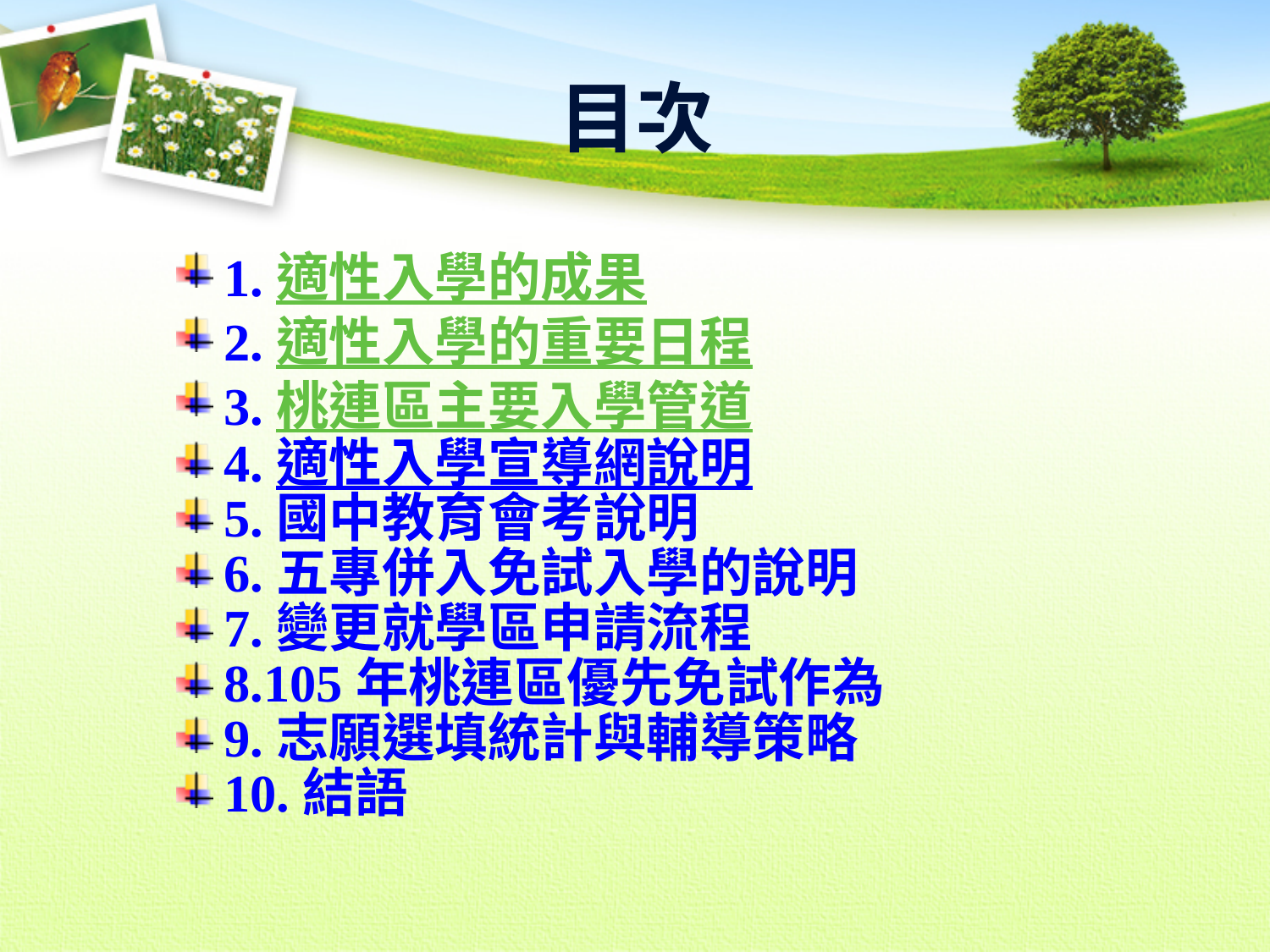

目次
1.適性入學的成果
2.適性入學的重要日程
3.桃連區主要入學管道
4.適性入學宣導網說明
5.國中教育會考說明
6.五專併入免試入學的說明
7.變更就學區申請流程
8.105年桃連區優先免試作為
9.志願選填統計與輔導策略
10.結語